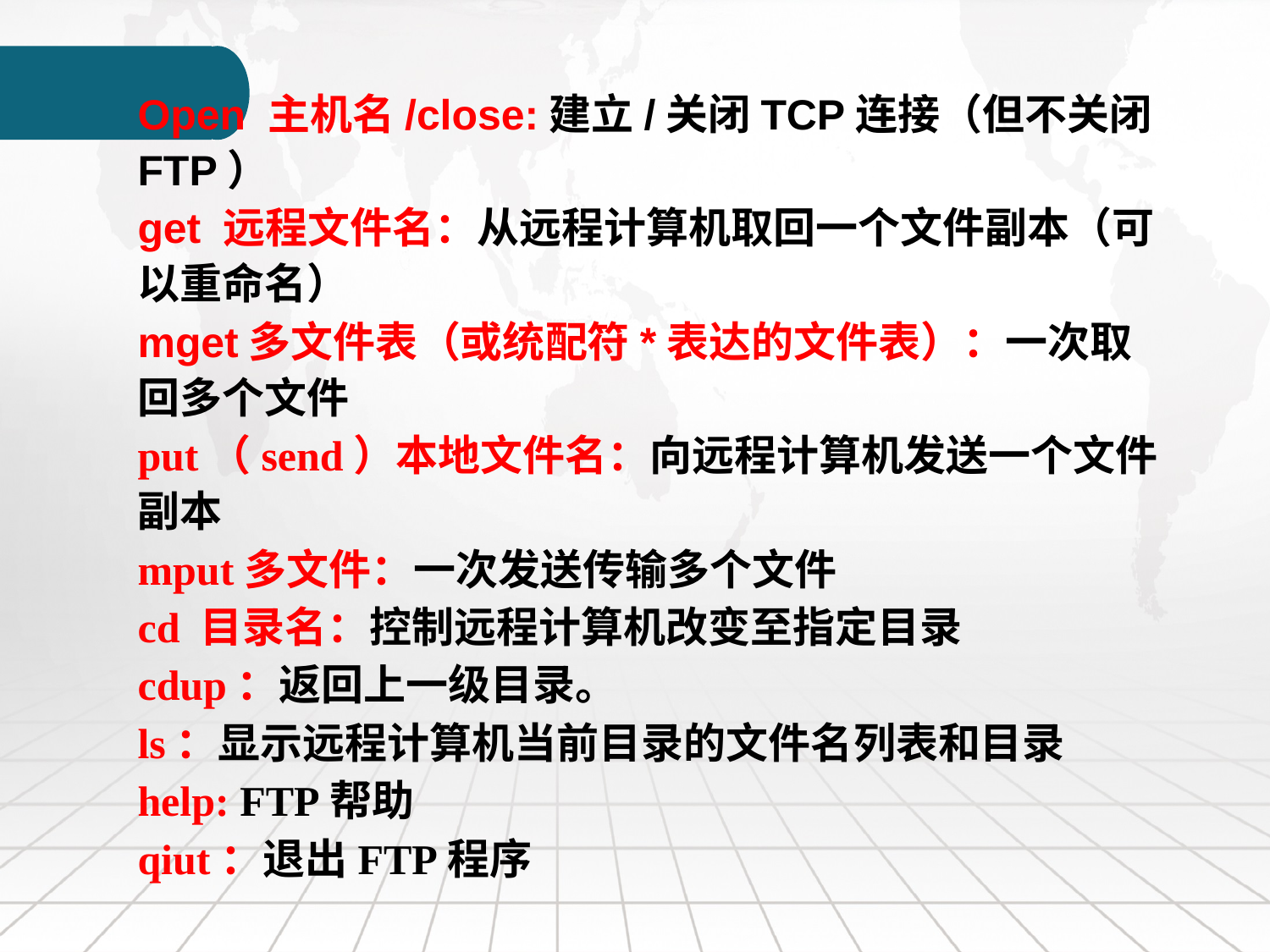

Open 主机名/close:建立/关闭TCP连接（但不关闭FTP）
get 远程文件名：从远程计算机取回一个文件副本（可以重命名）
mget多文件表（或统配符*表达的文件表）：一次取回多个文件
put（send）本地文件名：向远程计算机发送一个文件副本
mput多文件：一次发送传输多个文件
cd 目录名：控制远程计算机改变至指定目录
cdup：返回上一级目录。
ls：显示远程计算机当前目录的文件名列表和目录
help: FTP帮助
qiut：退出FTP程序